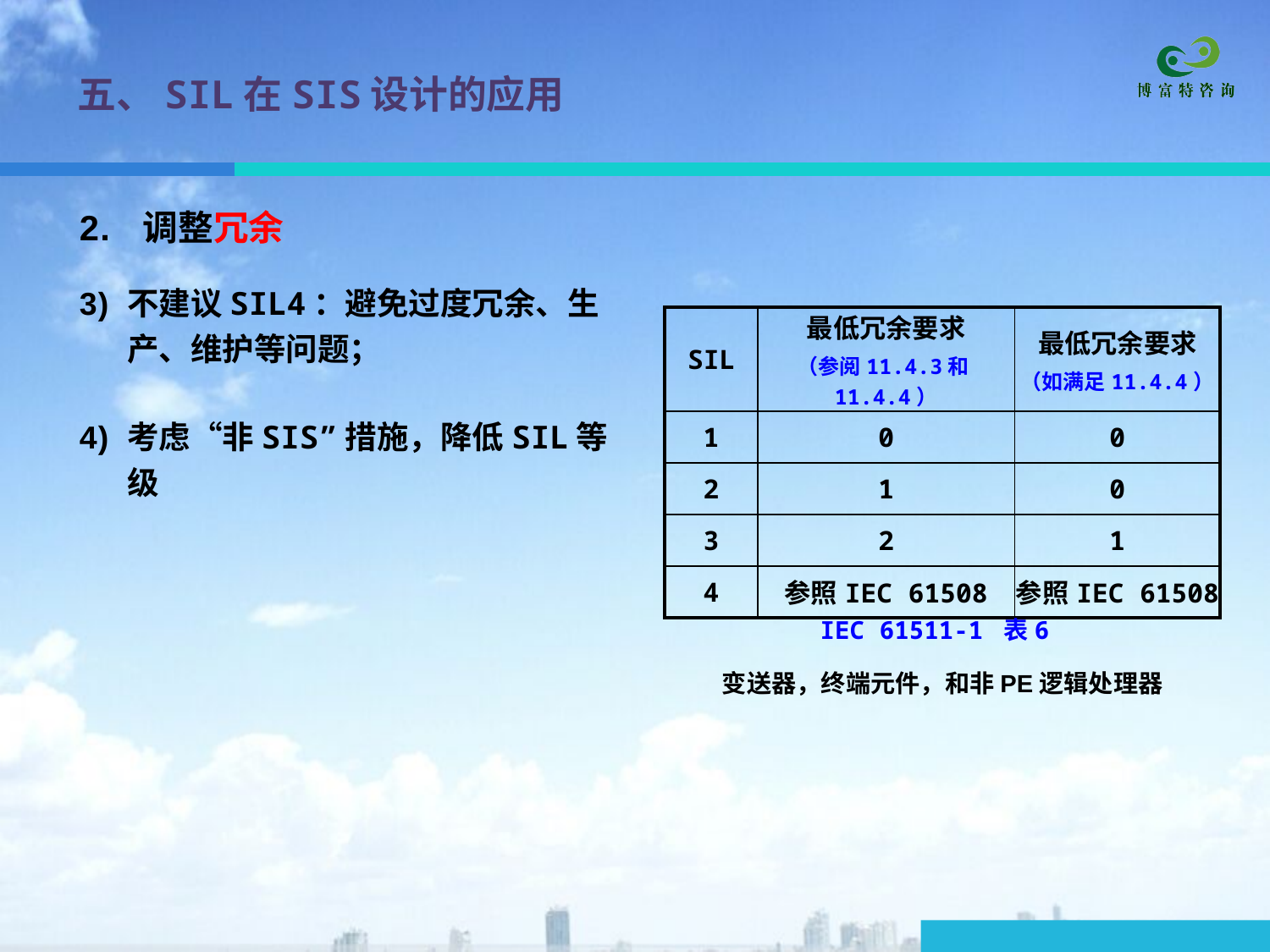

# 五、SIL在SIS设计的应用
调整冗余
不建议SIL4：避免过度冗余、生产、维护等问题；
考虑“非SIS”措施，降低SIL等级
| SIL | 最低冗余要求 （参阅11.4.3和11.4.4） | 最低冗余要求 （如满足11.4.4） |
| --- | --- | --- |
| 1 | 0 | 0 |
| 2 | 1 | 0 |
| 3 | 2 | 1 |
| 4 | 参照IEC 61508 | 参照IEC 61508 |
IEC 61511-1 表6
变送器，终端元件，和非PE逻辑处理器